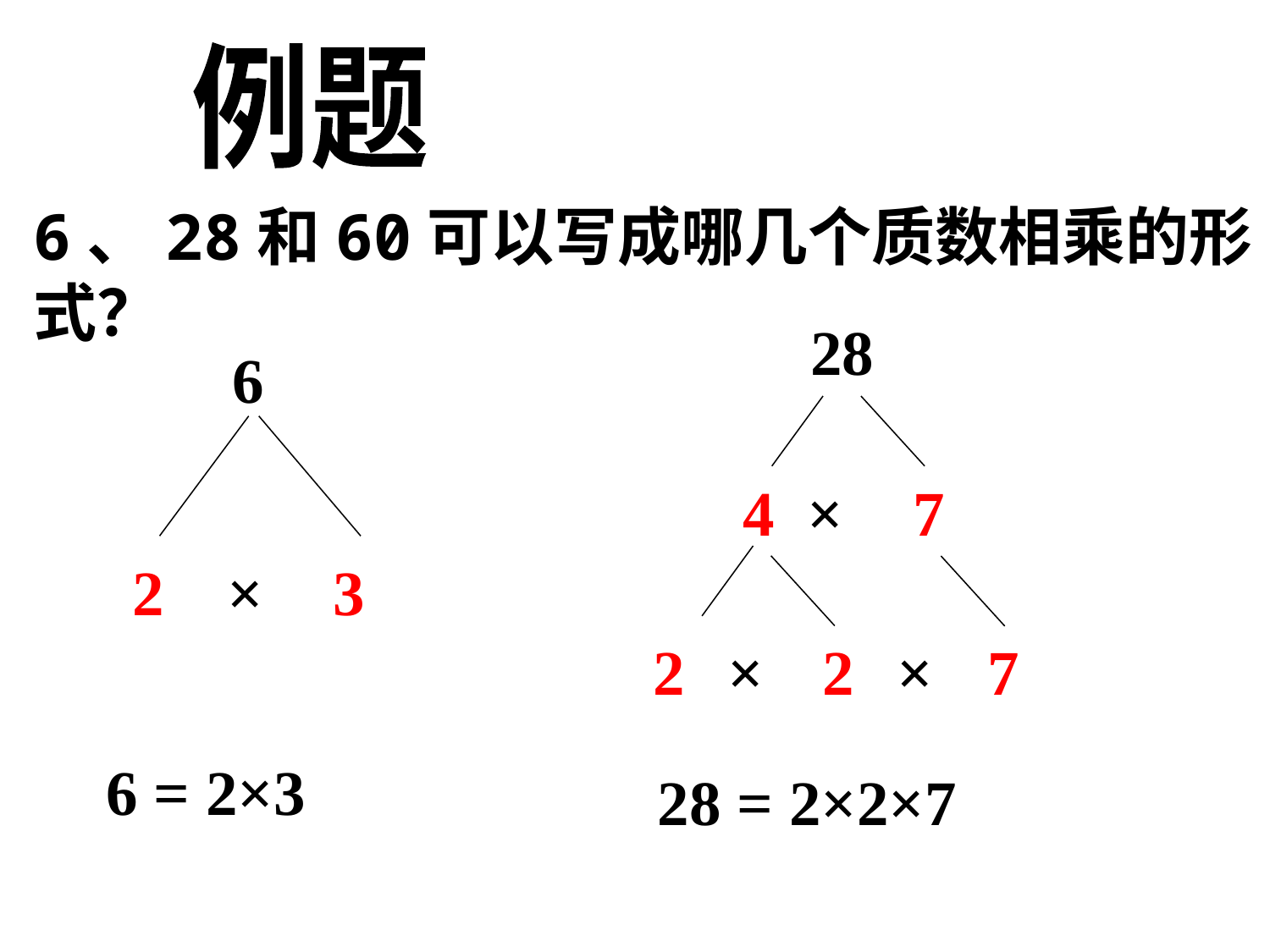

例题
6、28和60可以写成哪几个质数相乘的形式？
28
6

4
×
7

2
×
3

2
×
2
×
7
6 = 2×3
28 = 2×2×7